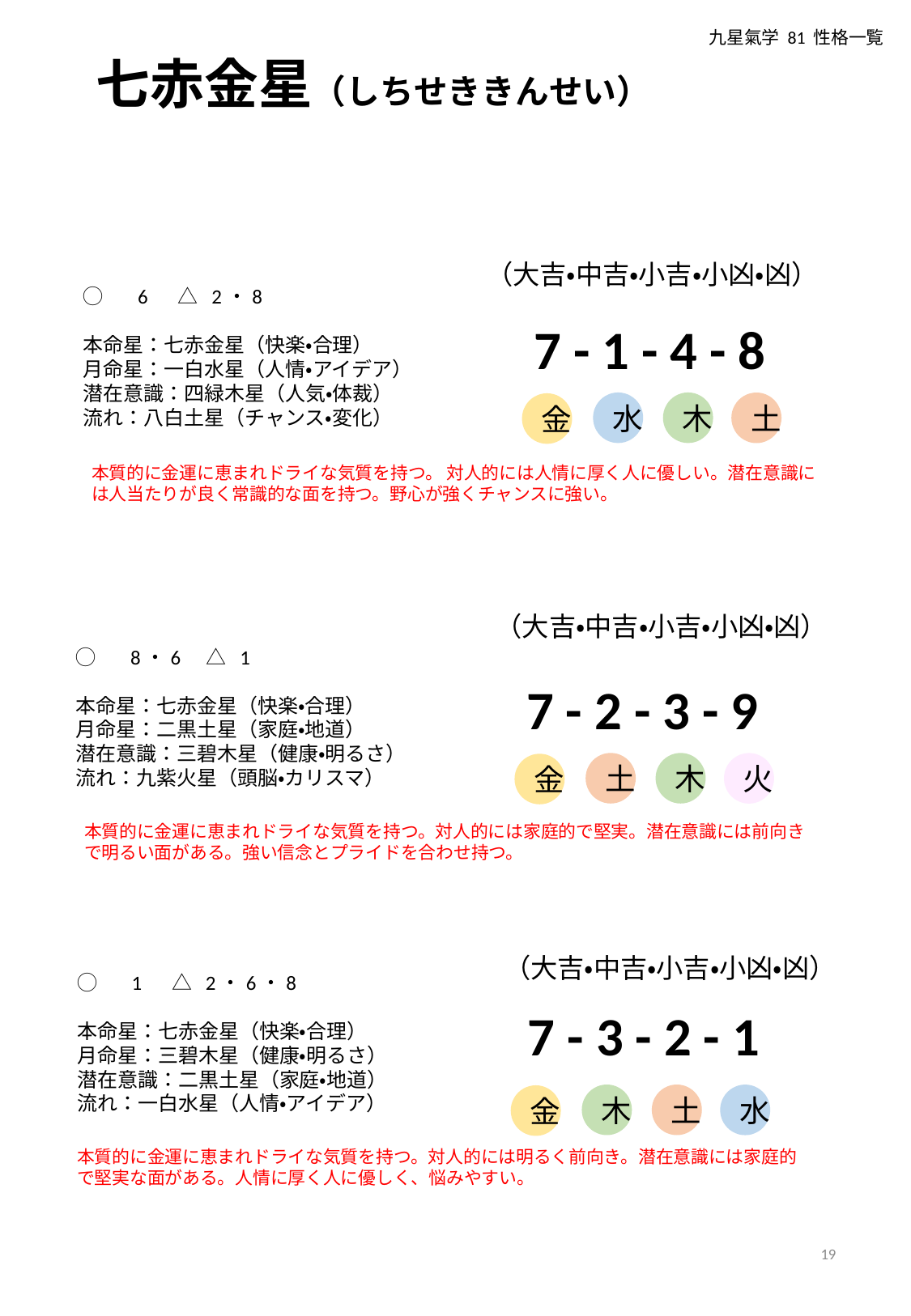

九星氣学 81 性格一覧
七赤金星（しちせききんせい）
（大吉・中吉・小吉・小凶・凶）
◯　 6 　△  2・8

本命星：七赤金星（快楽・合理）
月命星：一白水星（人情・アイデア）
潜在意識：四緑木星（人気・体裁）
流れ：八白土星（チャンス・変化）
7 - 1 - 4 - 8
水
木
土
金
本質的に金運に恵まれドライな気質を持つ。 対人的には人情に厚く人に優しい。潜在意識には人当たりが良く常識的な面を持つ。野心が強くチャンスに強い。
（大吉・中吉・小吉・小凶・凶）
◯　 8・6　△  1

本命星：七赤金星（快楽・合理）
月命星：二黒土星（家庭・地道）
潜在意識：三碧木星（健康・明るさ）
流れ：九紫火星（頭脳・カリスマ）
7 - 2 - 3 - 9
土
木
火
金
本質的に金運に恵まれドライな気質を持つ。対人的には家庭的で堅実。潜在意識には前向きで明るい面がある。強い信念とプライドを合わせ持つ。
（大吉・中吉・小吉・小凶・凶）
◯　 1 　△  2・6・8

本命星：七赤金星（快楽・合理）
月命星：三碧木星（健康・明るさ）
潜在意識：二黒土星（家庭・地道）
流れ：一白水星（人情・アイデア）
7 - 3 - 2 - 1
木
土
水
金
本質的に金運に恵まれドライな気質を持つ。対人的には明るく前向き。潜在意識には家庭的で堅実な面がある。人情に厚く人に優しく、悩みやすい。
19